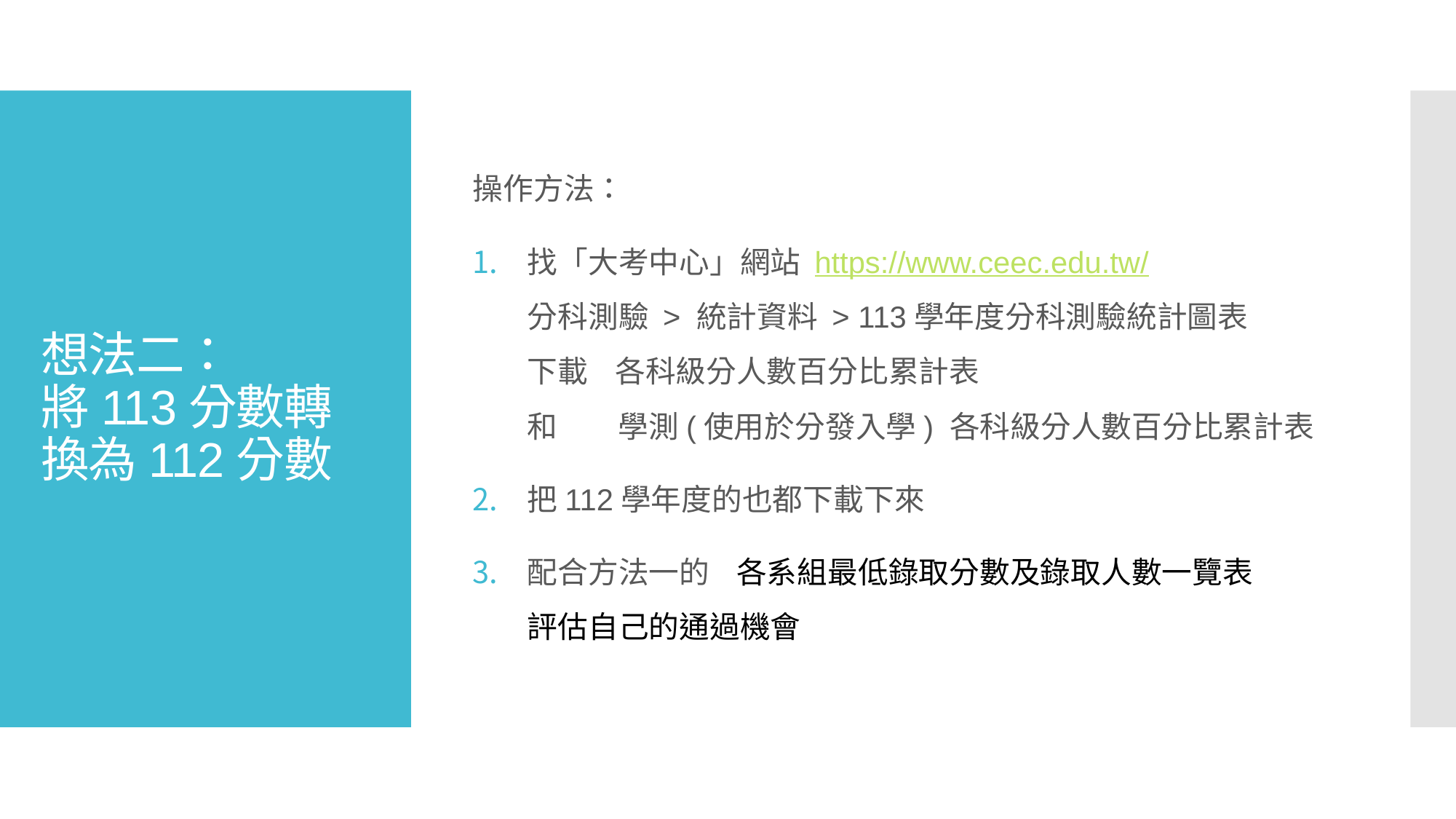

操作方法：
找「大考中心」網站 https://www.ceec.edu.tw/
分科測驗 > 統計資料 > 113學年度分科測驗統計圖表
下載    各科級分人數百分比累計表
和         學測(使用於分發入學) 各科級分人數百分比累計表
把112學年度的也都下載下來
配合方法一的    各系組最低錄取分數及錄取人數一覽表
評估自己的通過機會
# 想法二： 將113分數轉換為112分數